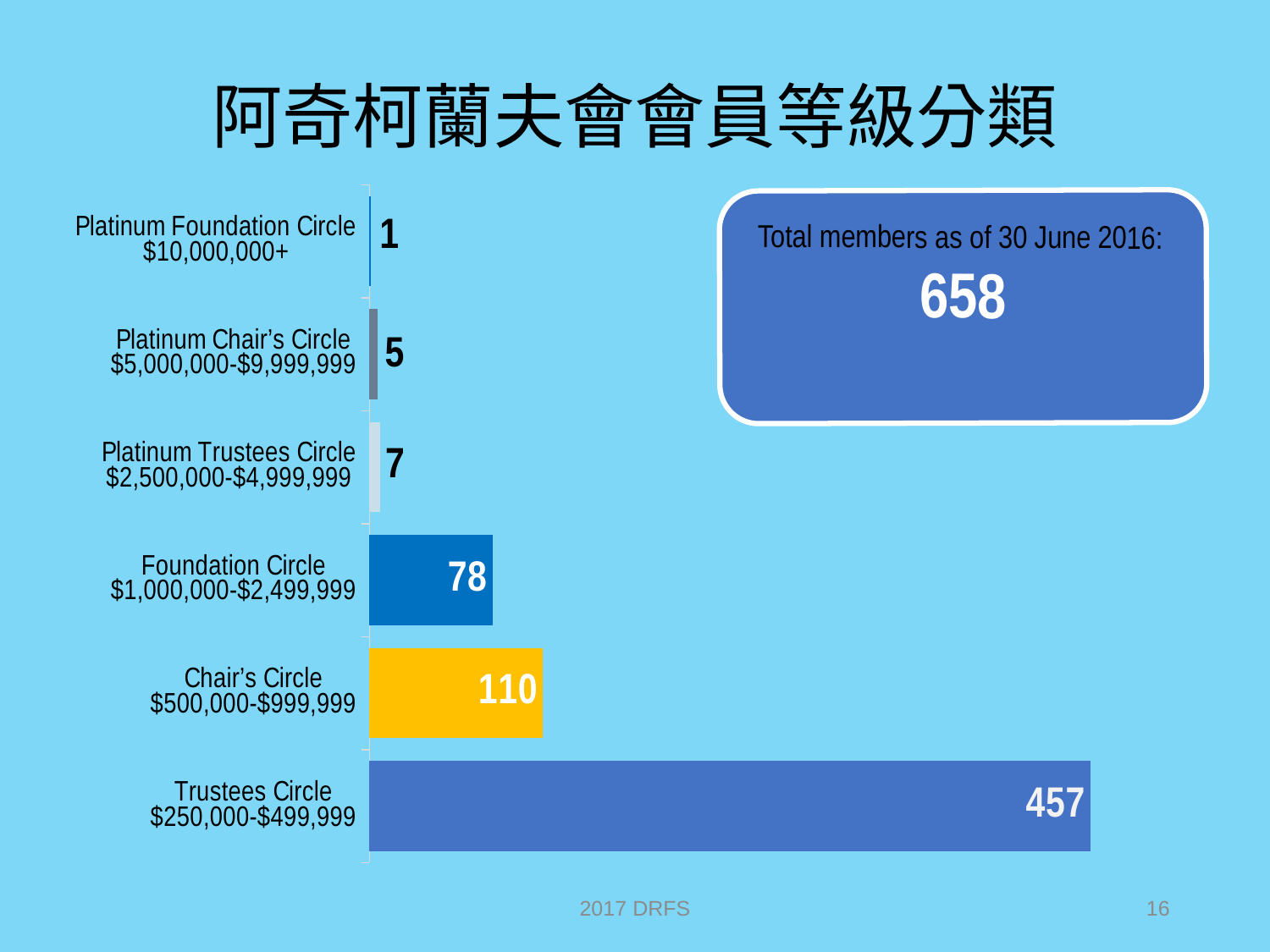

# 阿奇柯蘭夫會會員等級分類

### Chart

| Category | Total Members by Level |
|---|---|
| Trustees Circle
$250,000-$499,999 | 457.0 |
| Chair’s Circle
$500,000-$999,999 | 110.0 |
| Foundation Circle
$1,000,000-$2,499,999 | 78.0 |
| Platinum Trustees Circle
$2,500,000-$4,999,999 | 7.0 |
| Platinum Chair’s Circle
$5,000,000-$9,999,999 | 5.0 |
| Platinum Foundation Circle
$10,000,000+ | 1.0 |
Total members as of 30 June 2016:
658

### Chart: Top 10 Member Countries

| Category |
|---|
2017 DRFS
16